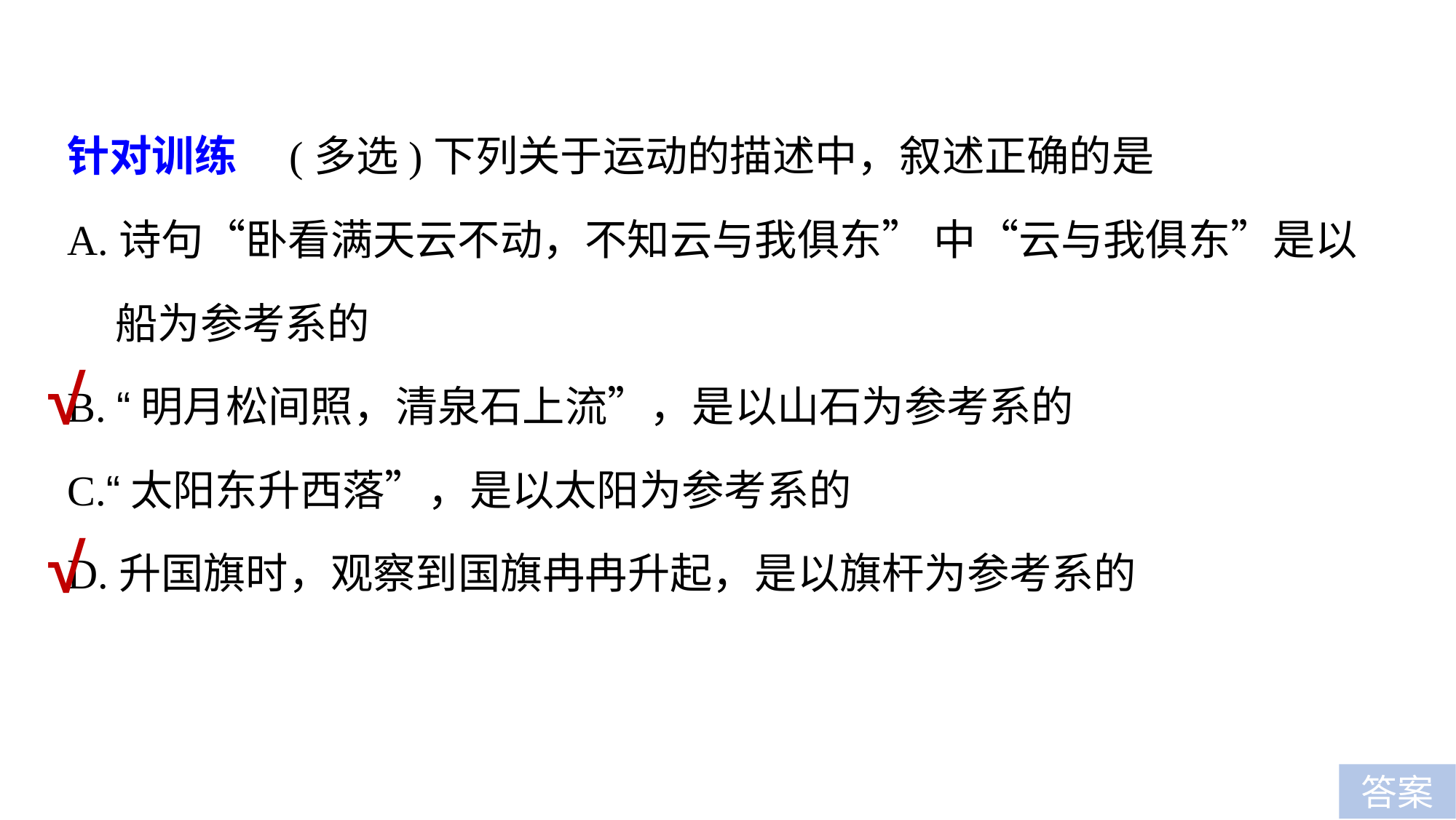

针对训练　(多选)下列关于运动的描述中，叙述正确的是
A.诗句“卧看满天云不动，不知云与我俱东” 中“云与我俱东”是以
    船为参考系的
B. “明月松间照，清泉石上流”，是以山石为参考系的
C.“太阳东升西落”，是以太阳为参考系的
D.升国旗时，观察到国旗冉冉升起，是以旗杆为参考系的
√
√
答案